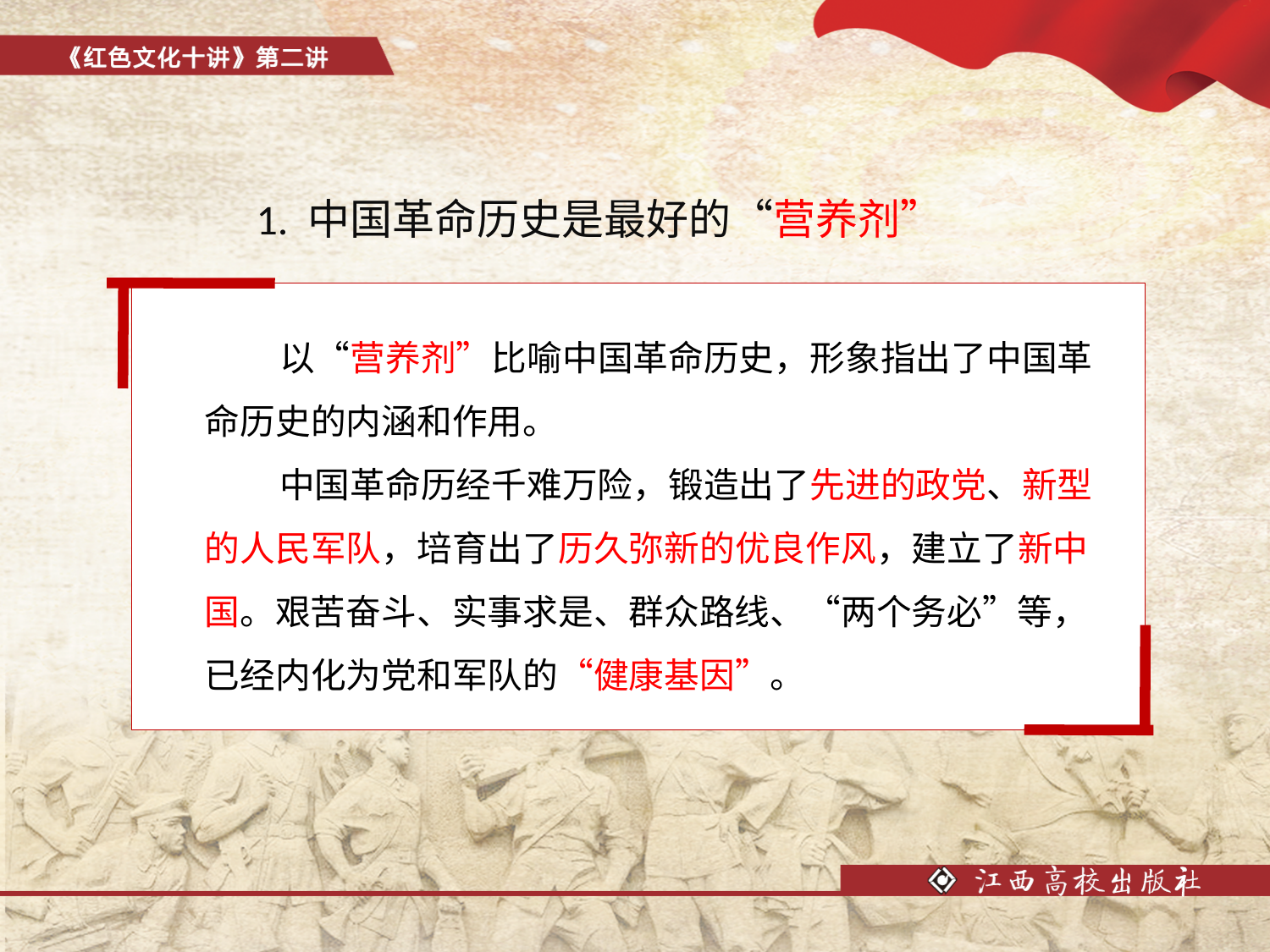

1. 中国革命历史是最好的“营养剂”

以“营养剂”比喻中国革命历史，形象指出了中国革命历史的内涵和作用。
中国革命历经千难万险，锻造出了先进的政党、新型的人民军队，培育出了历久弥新的优良作风，建立了新中国。艰苦奋斗、实事求是、群众路线、“两个务必”等，已经内化为党和军队的“健康基因”。